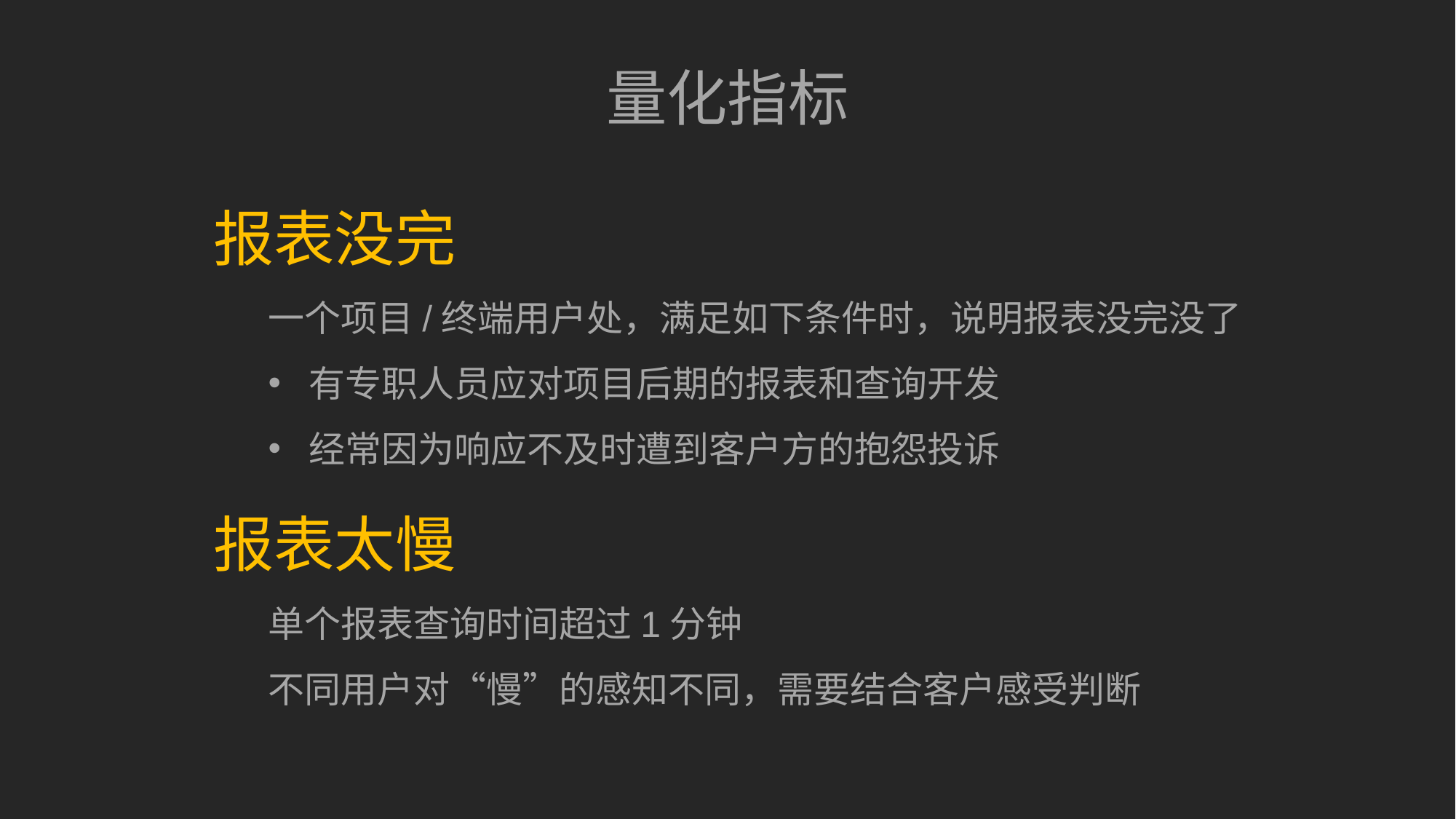

量化指标
报表没完
一个项目/终端用户处，满足如下条件时，说明报表没完没了
有专职人员应对项目后期的报表和查询开发
经常因为响应不及时遭到客户方的抱怨投诉
报表太慢
单个报表查询时间超过1分钟
不同用户对“慢”的感知不同，需要结合客户感受判断